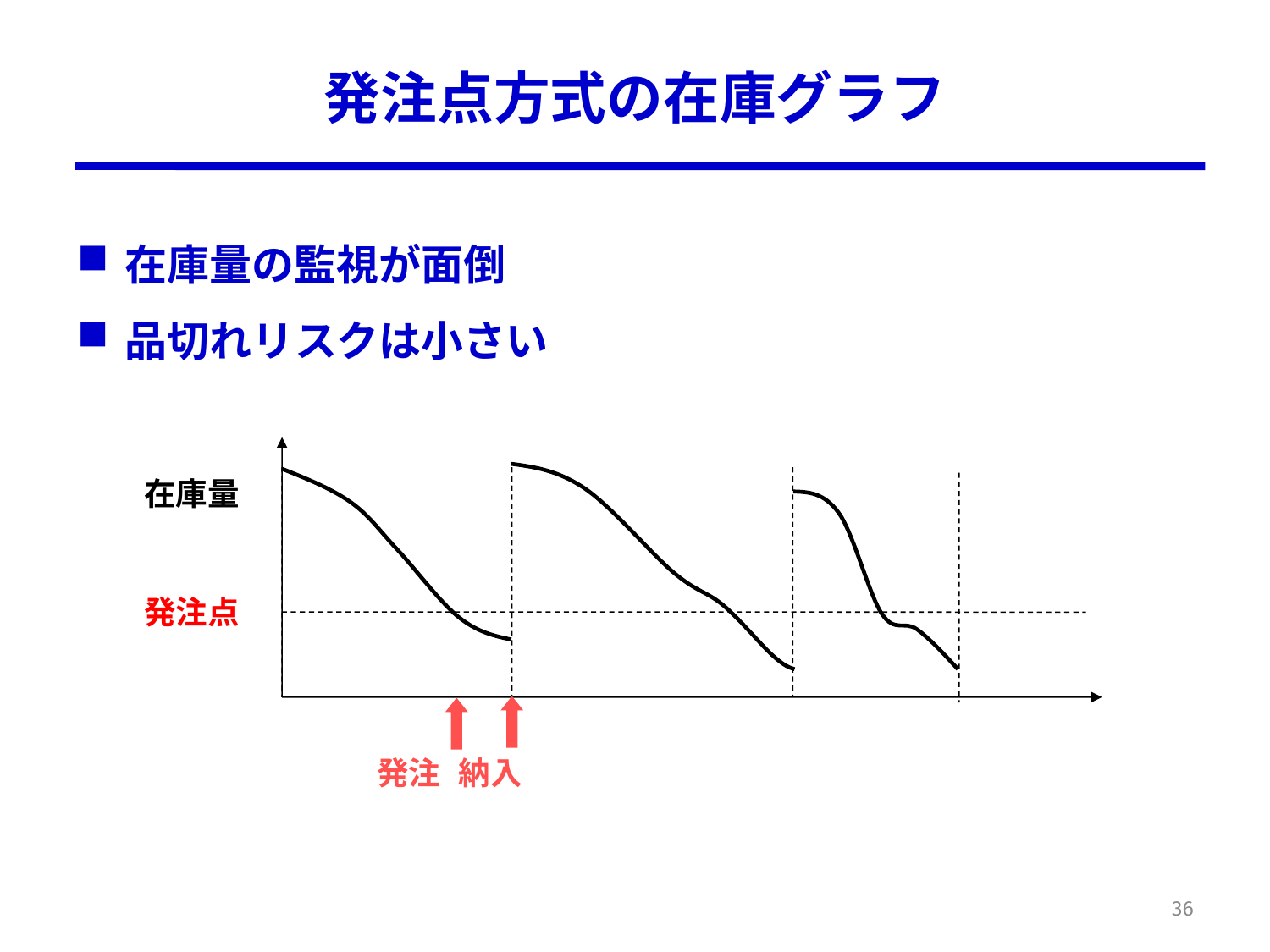

# 発注点方式の在庫グラフ
在庫量の監視が面倒
品切れリスクは小さい

在庫量

発注点

発注
納入
36